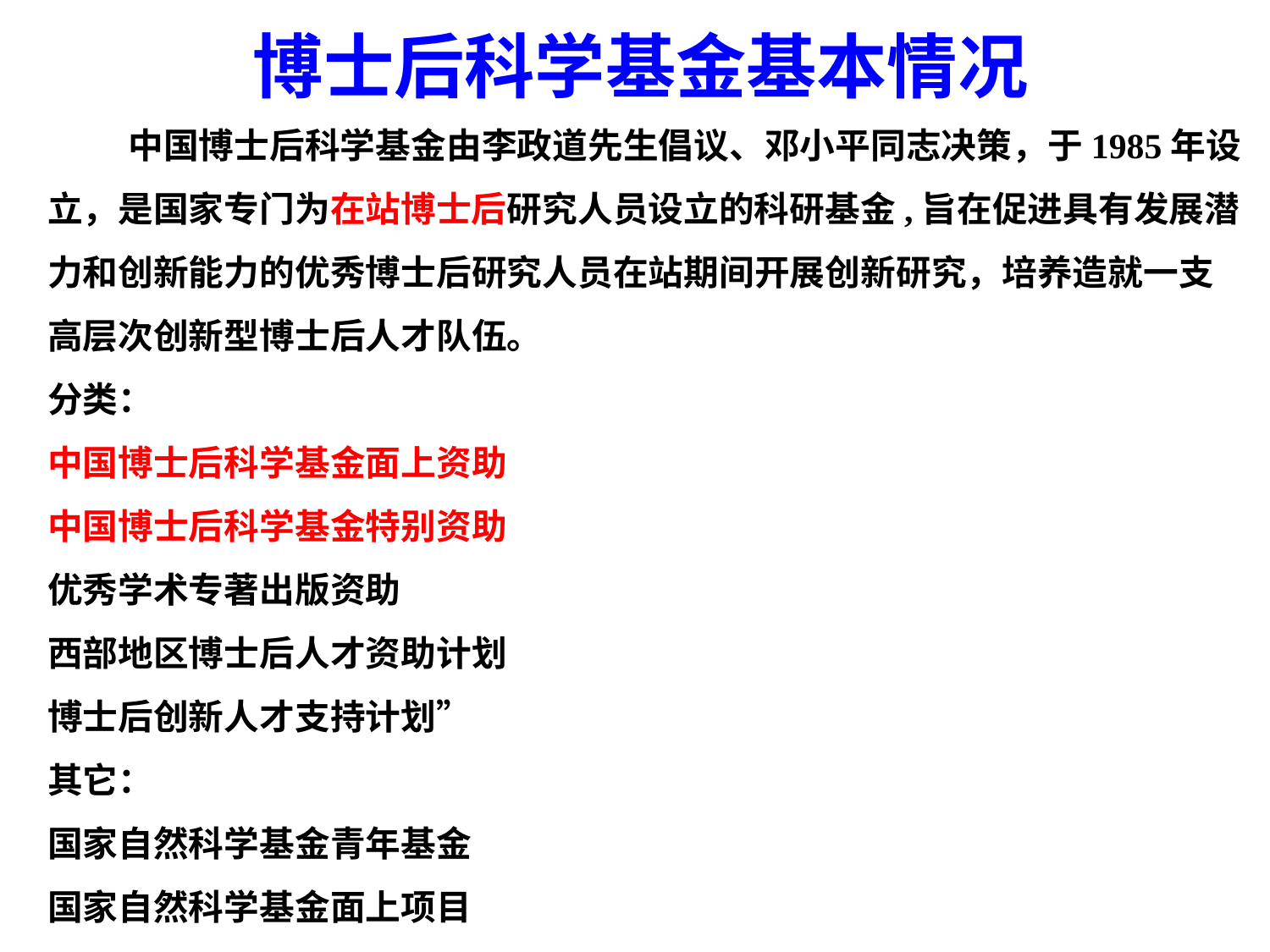

博士后科学基金基本情况
         中国博士后科学基金由李政道先生倡议、邓小平同志决策，于1985年设立，是国家专门为在站博士后研究人员设立的科研基金,旨在促进具有发展潜力和创新能力的优秀博士后研究人员在站期间开展创新研究，培养造就一支高层次创新型博士后人才队伍。
分类：
中国博士后科学基金面上资助
中国博士后科学基金特别资助
优秀学术专著出版资助
西部地区博士后人才资助计划
博士后创新人才支持计划”
其它：
国家自然科学基金青年基金
国家自然科学基金面上项目